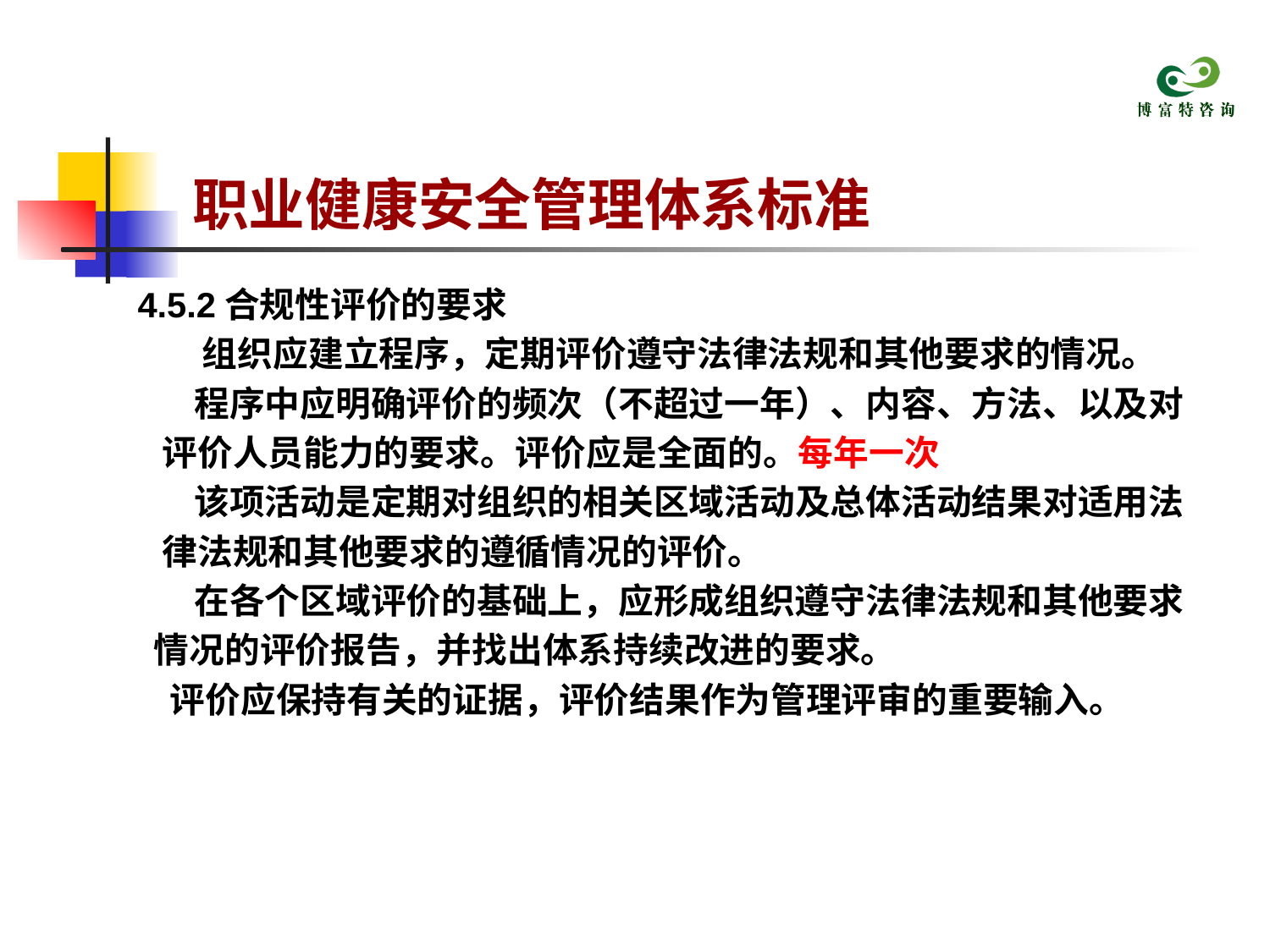

# 职业健康安全管理体系标准
4.5.2合规性评价的要求
       组织应建立程序，定期评价遵守法律法规和其他要求的情况。
      程序中应明确评价的频次（不超过一年）、内容、方法、以及对
  评价人员能力的要求。评价应是全面的。每年一次
      该项活动是定期对组织的相关区域活动及总体活动结果对适用法
  律法规和其他要求的遵循情况的评价。
      在各个区域评价的基础上，应形成组织遵守法律法规和其他要求
 情况的评价报告，并找出体系持续改进的要求。
   评价应保持有关的证据，评价结果作为管理评审的重要输入。

141